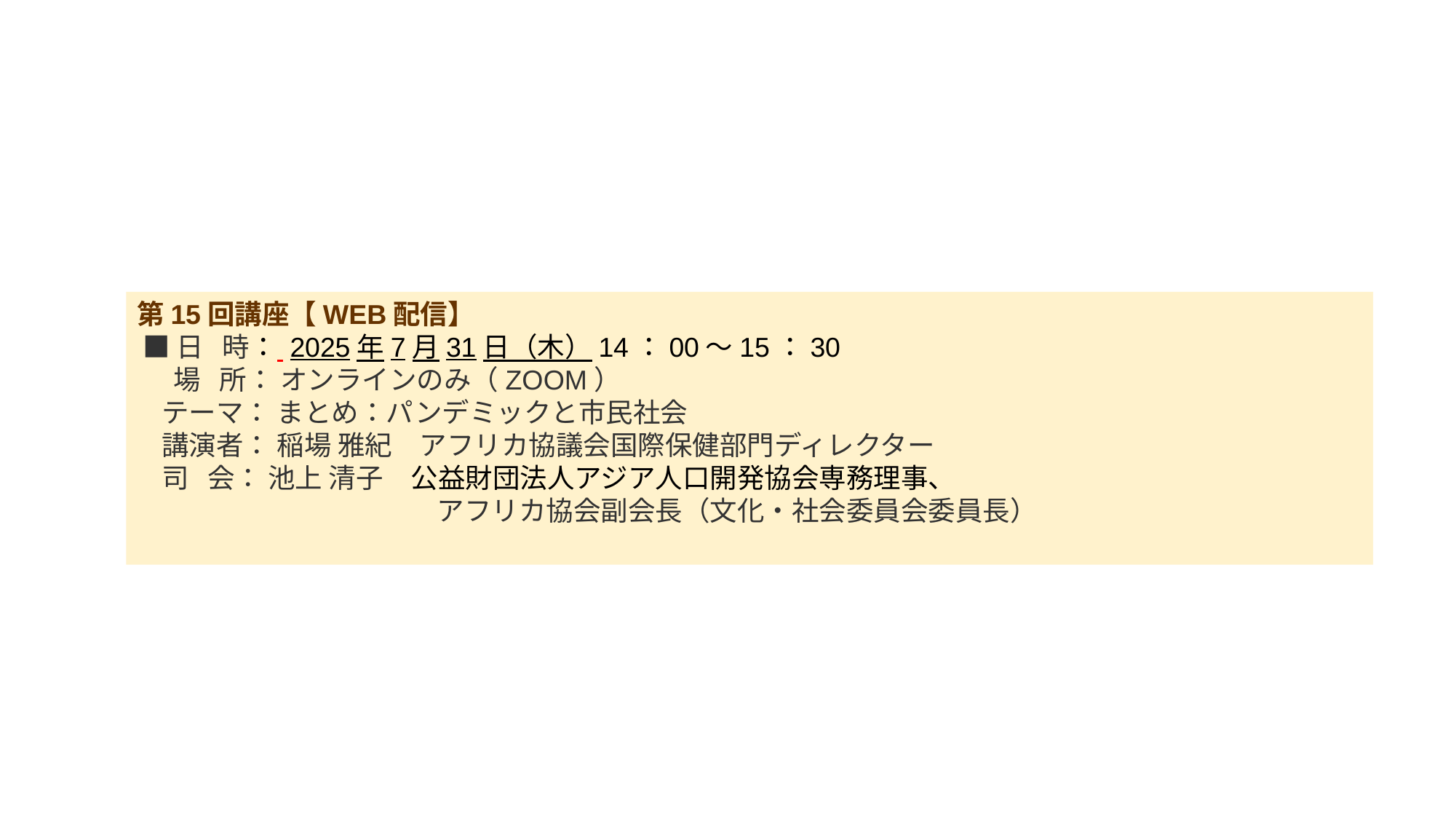

第15回講座【WEB配信】
 ■日   時： 2025年7月31日（木）14：00～15：30
    場   所： オンラインのみ（ZOOM）
    テーマ： まとめ：パンデミックと市民社会
    講演者： 稲場 雅紀　アフリカ協議会国際保健部門ディレクター
    司   会： 池上 清子　公益財団法人アジア人口開発協会専務理事、
　　　　　　　　　　　アフリカ協会副会長（文化・社会委員会委員長）